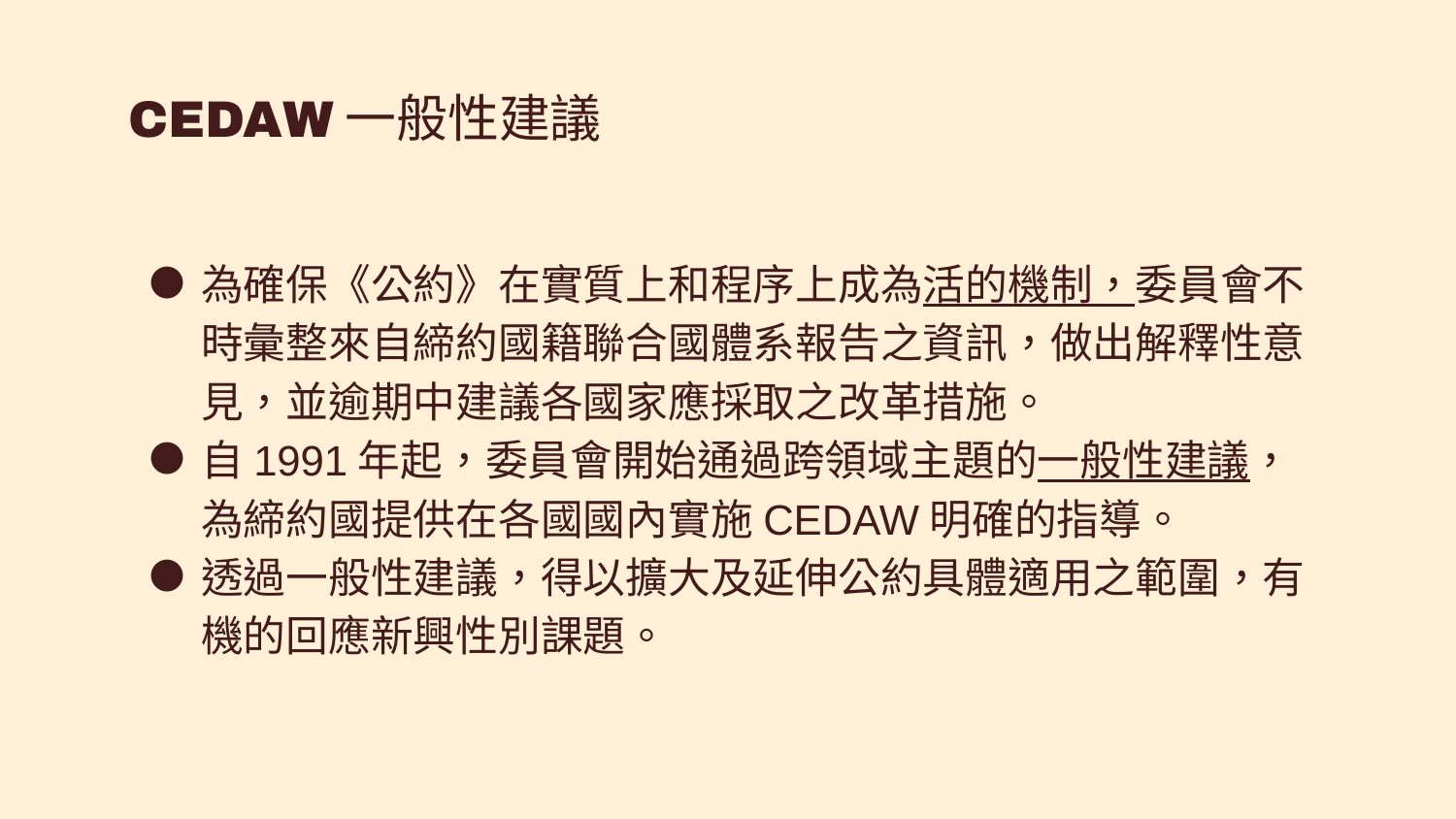

# CEDAW一般性建議
為確保《公約》在實質上和程序上成為活的機制，委員會不時彙整來自締約國籍聯合國體系報告之資訊，做出解釋性意見，並逾期中建議各國家應採取之改革措施。
自1991年起，委員會開始通過跨領域主題的一般性建議，為締約國提供在各國國內實施CEDAW明確的指導。
透過一般性建議，得以擴大及延伸公約具體適用之範圍，有機的回應新興性別課題。